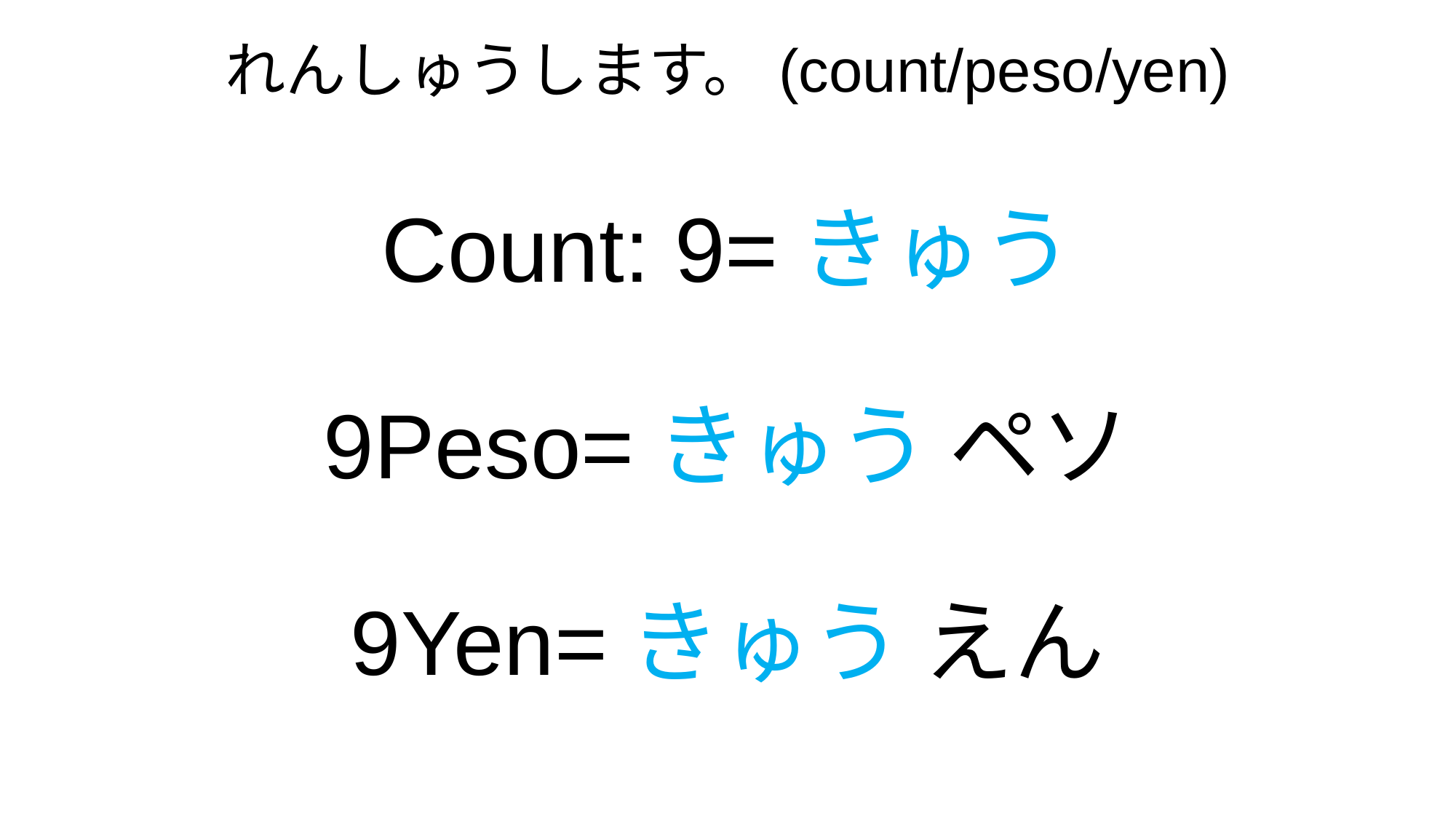

# れんしゅうします。(count/peso/yen) Count: 9=きゅう 9Peso=きゅう ペソ 9Yen=きゅう えん